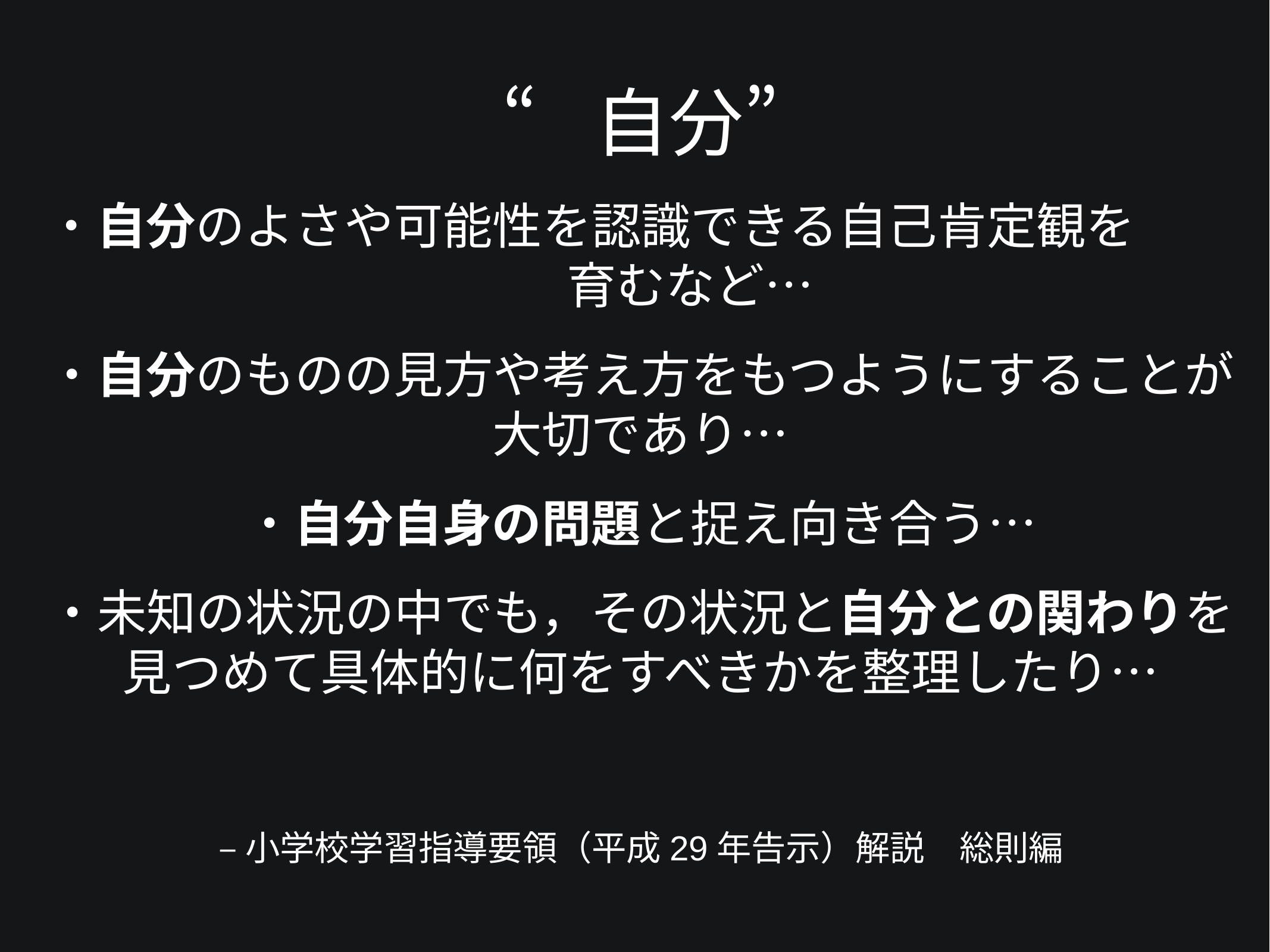

“自分”
・自分のよさや可能性を認識できる自己肯定観を　　　　育むなど…
・自分のものの見方や考え方をもつようにすることが大切であり…
・自分自身の問題と捉え向き合う…
・未知の状況の中でも，その状況と自分との関わりを見つめて具体的に何をすべきかを整理したり…

–小学校学習指導要領（平成29年告示）解説　総則編